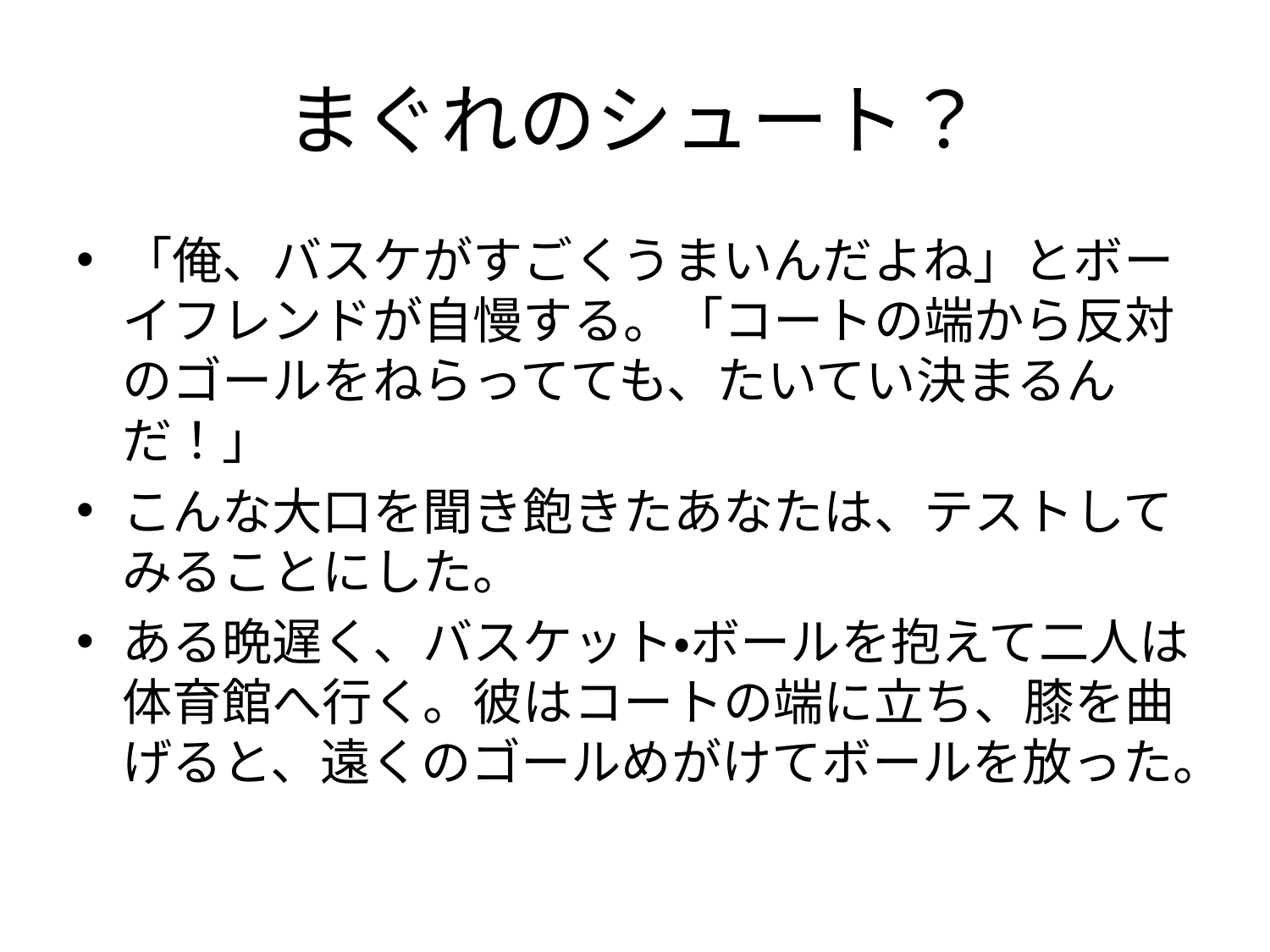

# まぐれのシュート？
「俺、バスケがすごくうまいんだよね」とボーイフレンドが自慢する。「コートの端から反対のゴールをねらってても、たいてい決まるんだ！」
こんな大口を聞き飽きたあなたは、テストしてみることにした。
ある晩遅く、バスケット・ボールを抱えて二人は体育館へ行く。彼はコートの端に立ち、膝を曲げると、遠くのゴールめがけてボールを放った。